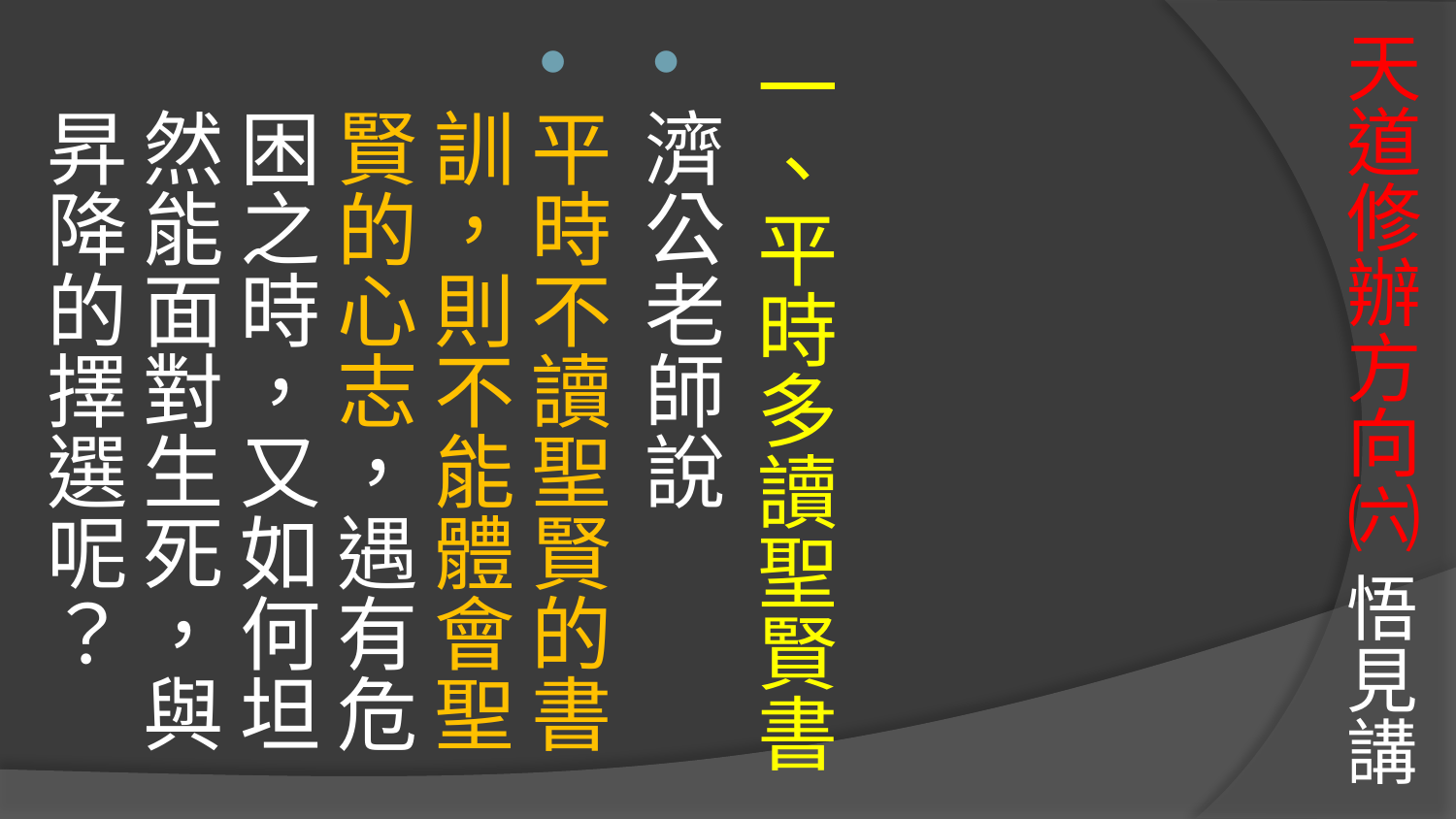

# 天道修辦方向㈥ 悟見講
一、平時多讀聖賢書
濟公老師說
平時不讀聖賢的書訓，則不能體會聖賢的心志，遇有危困之時，又如何坦然能面對生死，與昇降的擇選呢？